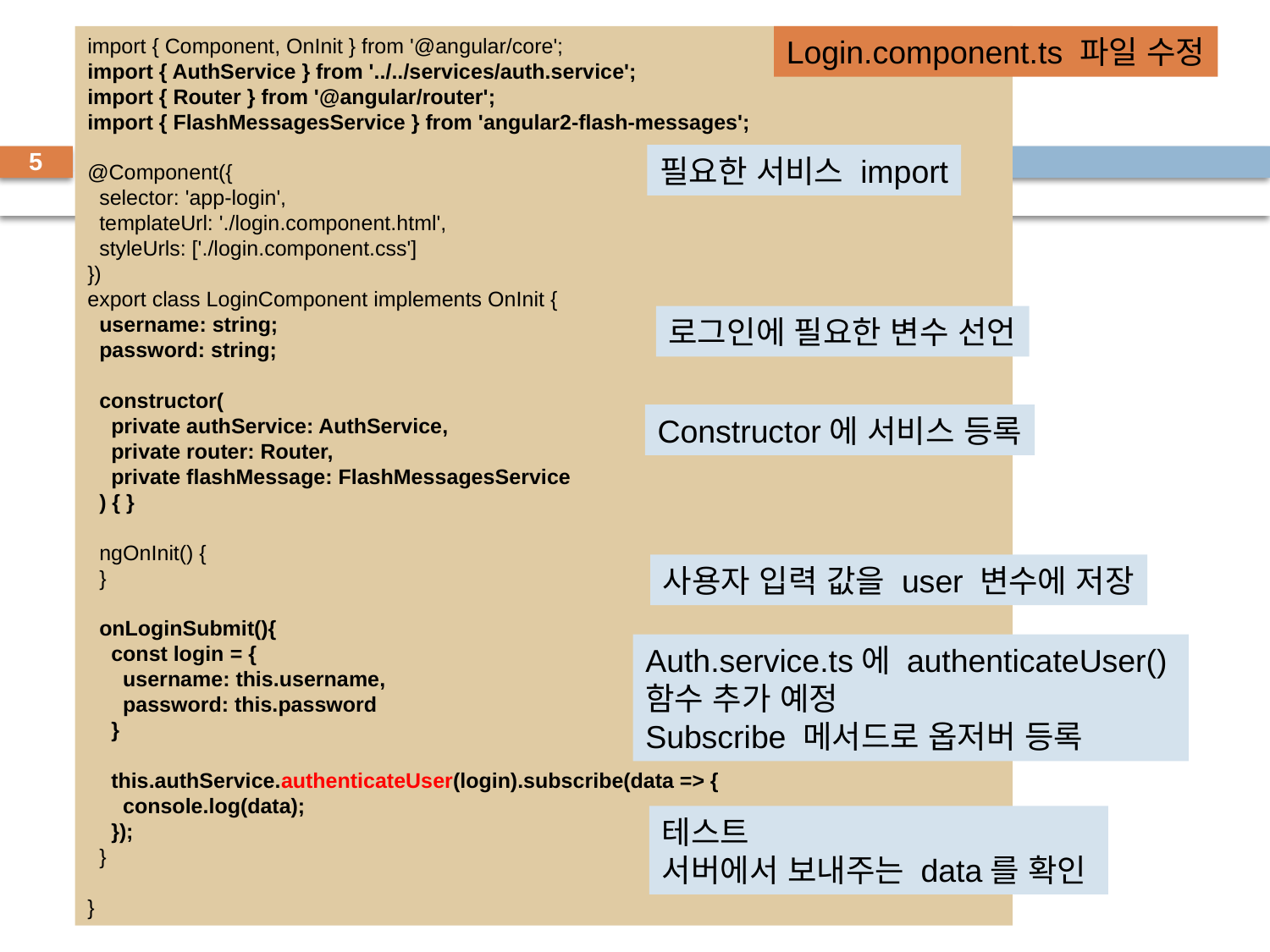

import { Component, OnInit } from '@angular/core';
import { AuthService } from '../../services/auth.service';
import { Router } from '@angular/router';
import { FlashMessagesService } from 'angular2-flash-messages';

@Component({
  selector: 'app-login',
  templateUrl: './login.component.html',
  styleUrls: ['./login.component.css']
})
export class LoginComponent implements OnInit {
  username: string;
  password: string;

  constructor(
    private authService: AuthService,
    private router: Router,
    private flashMessage: FlashMessagesService
  ) { }

  ngOnInit() {
  }

  onLoginSubmit(){
    const login = {
      username: this.username,
      password: this.password
    }

    this.authService.authenticateUser(login).subscribe(data => {
      console.log(data);
    });
  }

}
Login.component.ts 파일 수정
5
필요한 서비스 import
로그인에 필요한 변수 선언
Constructor에 서비스 등록
사용자 입력 값을 user 변수에 저장
Auth.service.ts에 authenticateUser()
함수 추가 예정
Subscribe 메서드로 옵저버 등록
테스트
서버에서 보내주는 data를 확인